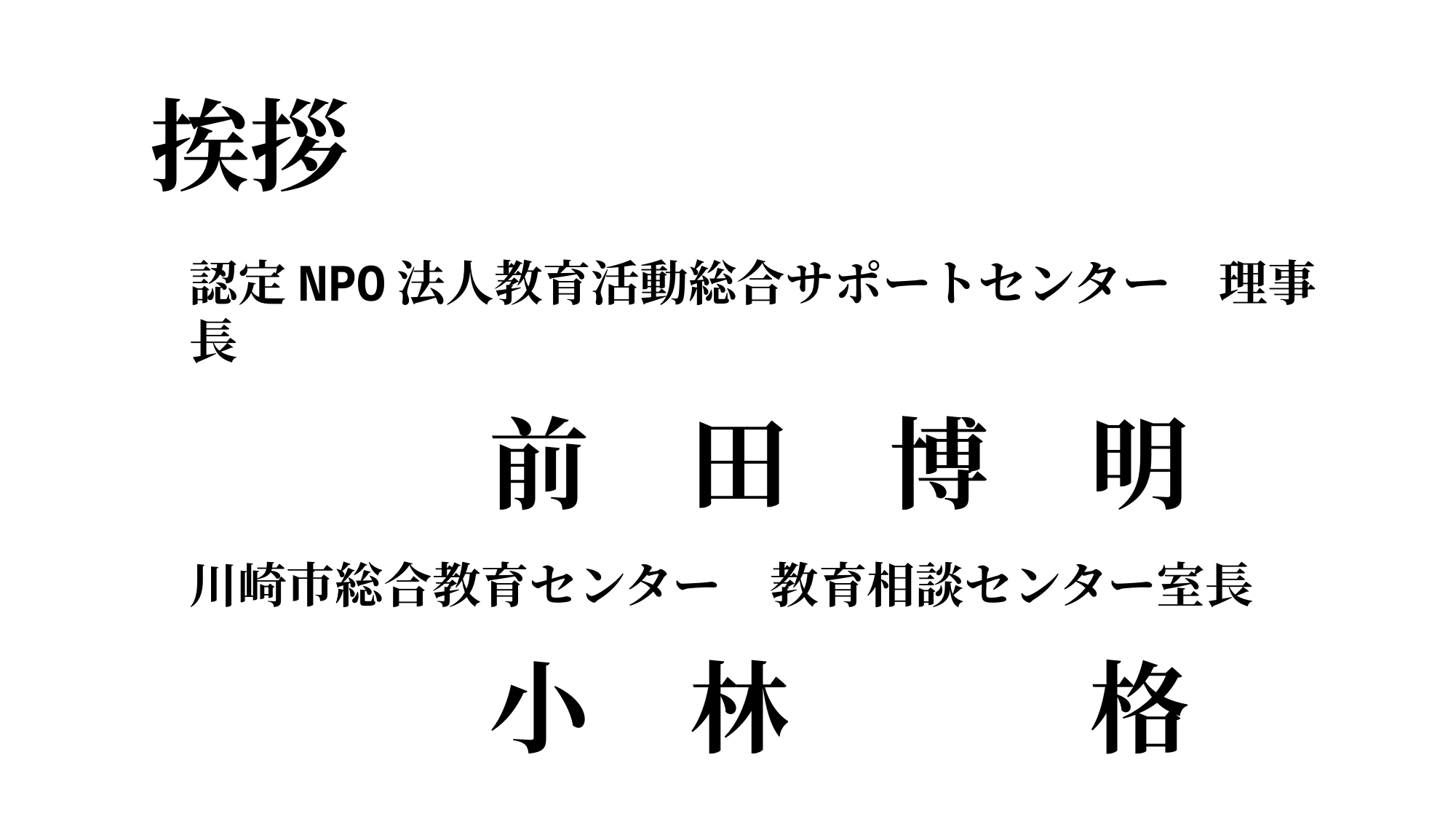

挨拶
認定NPO法人教育活動総合サポートセンター　理事長

　　　前　田　博　明

川崎市総合教育センター　教育相談センター室長

　　　小　林　　　格